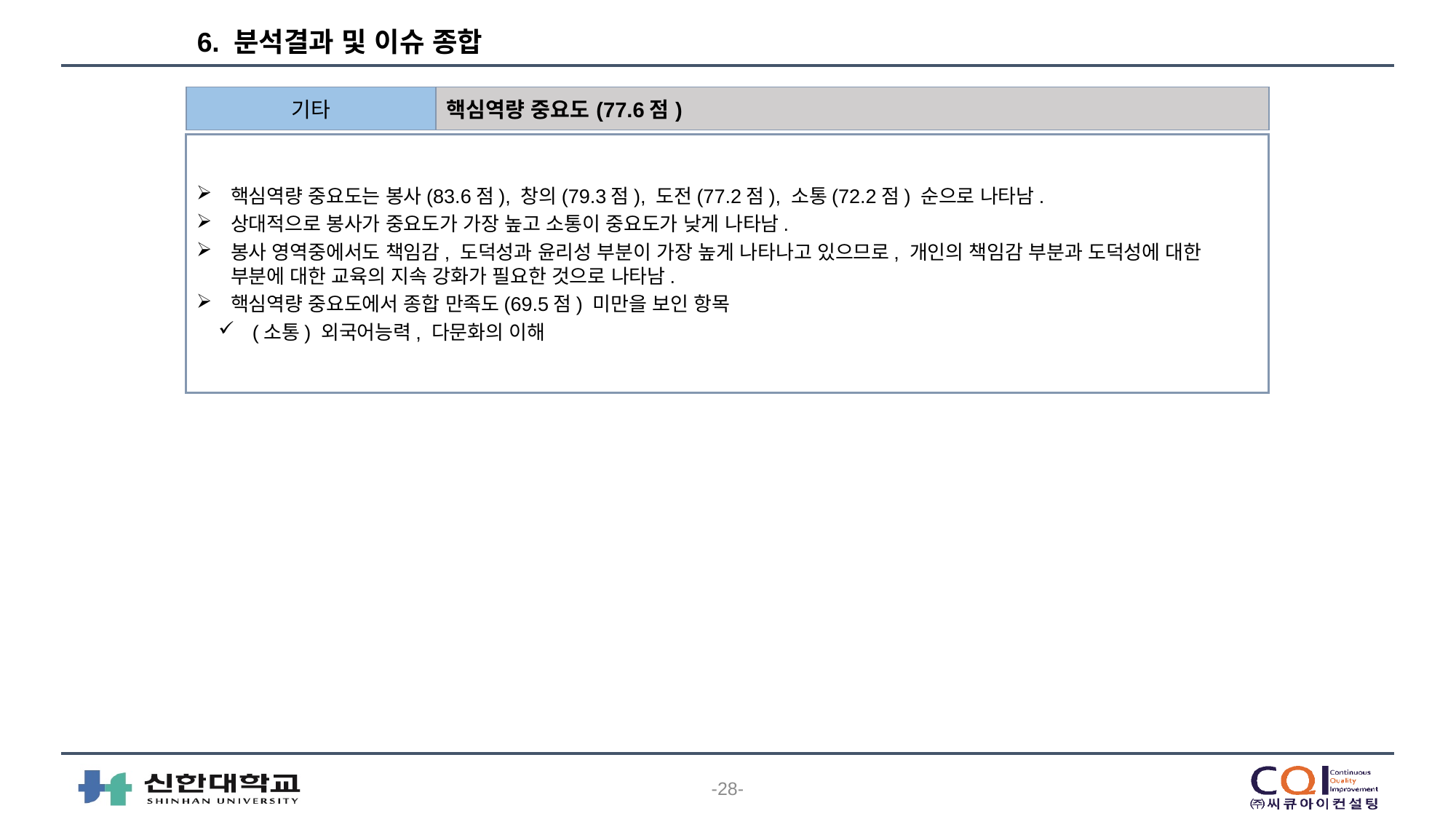

# 6. 분석결과 및 이슈 종합

| 기타 | 핵심역량 중요도(77.6점) |
| --- | --- |
핵심역량 중요도는 봉사(83.6점), 창의(79.3점), 도전(77.2점), 소통(72.2점) 순으로 나타남.
상대적으로 봉사가 중요도가 가장 높고 소통이 중요도가 낮게 나타남.
봉사 영역중에서도 책임감, 도덕성과 윤리성 부분이 가장 높게 나타나고 있으므로, 개인의 책임감 부분과 도덕성에 대한 부분에 대한 교육의 지속 강화가 필요한 것으로 나타남.
핵심역량 중요도에서 종합 만족도(69.5점) 미만을 보인 항목
(소통) 외국어능력, 다문화의 이해
-28-